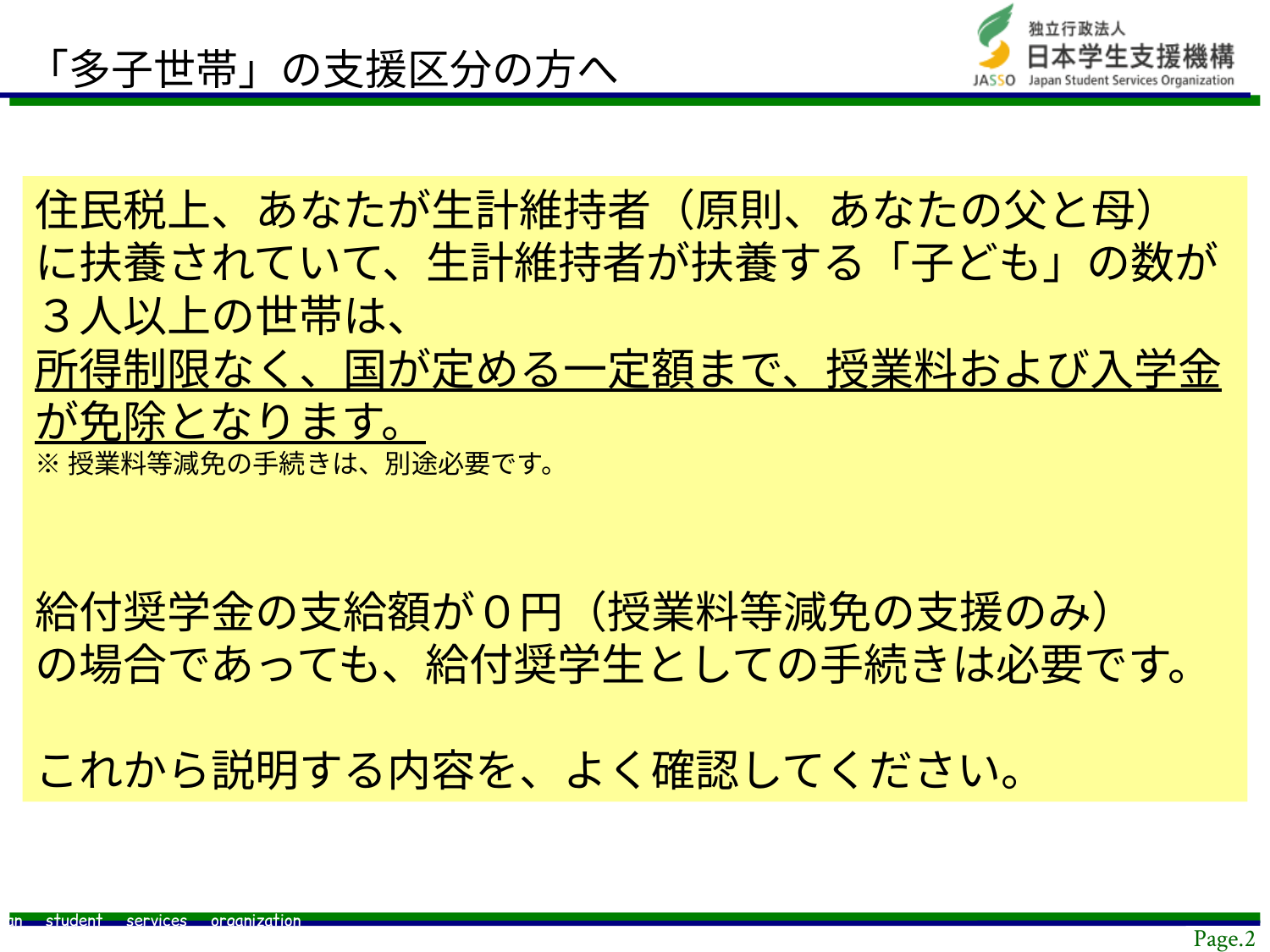

# 「多子世帯」の支援区分の方へ
住民税上、あなたが生計維持者（原則、あなたの父と母）
に扶養されていて、生計維持者が扶養する「子ども」の数が
３人以上の世帯は、
所得制限なく、国が定める一定額まで、授業料および入学金が免除となります。
※授業料等減免の手続きは、別途必要です。

給付奨学金の支給額が０円（授業料等減免の支援のみ）
の場合であっても、給付奨学生としての手続きは必要です。

これから説明する内容を、よく確認してください。